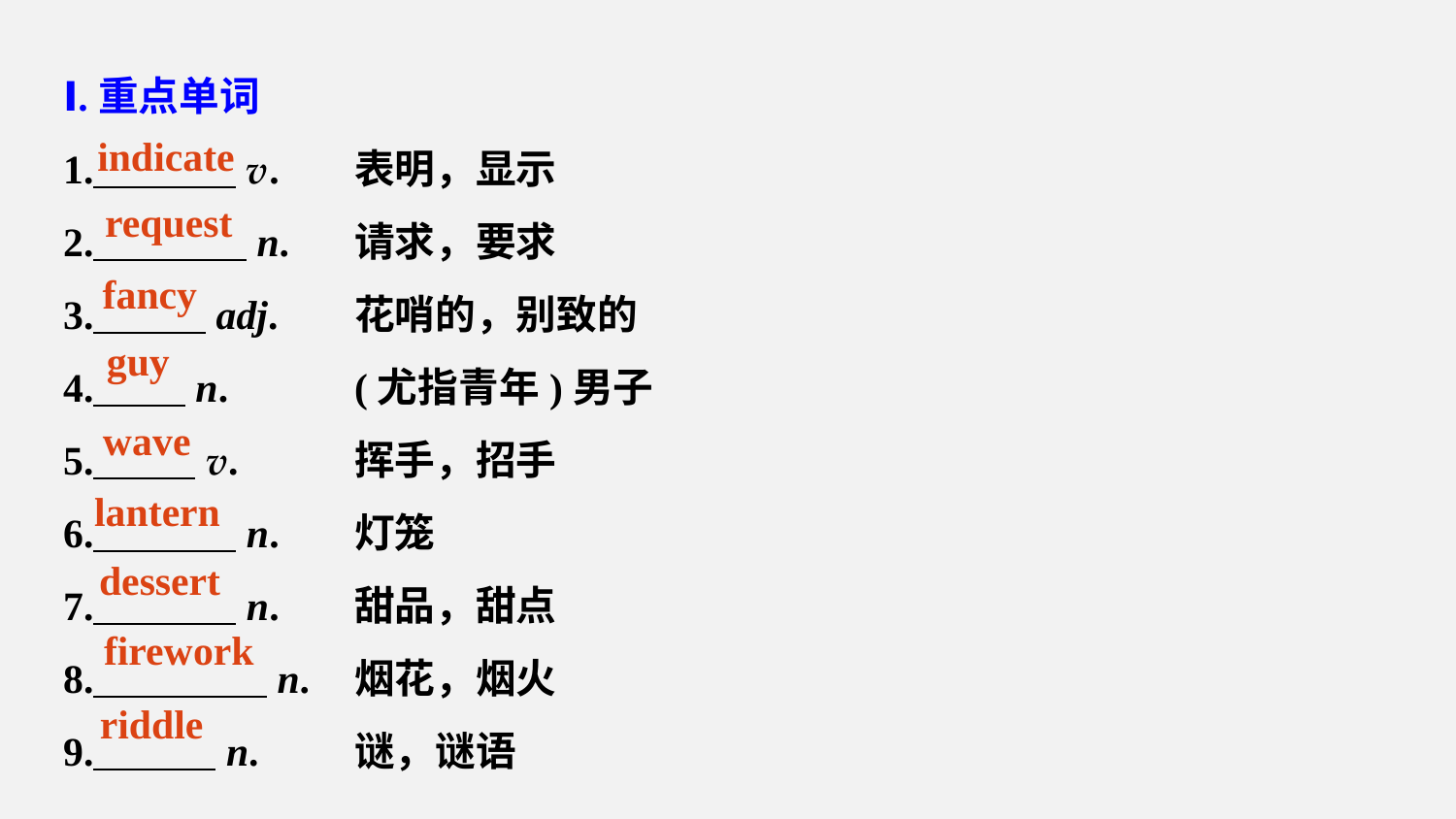

Ⅰ.重点单词
1.               v.	表明，显示
2.                n.	请求，要求
3.            adj.	花哨的，别致的
4.          n.	(尤指青年)男子
5.           v.	挥手，招手
6.               n.	灯笼
7.               n.	甜品，甜点
8.                  n.	烟花，烟火
9.             n.	谜，谜语
indicate
request
fancy
guy
wave
lantern
dessert
firework
riddle